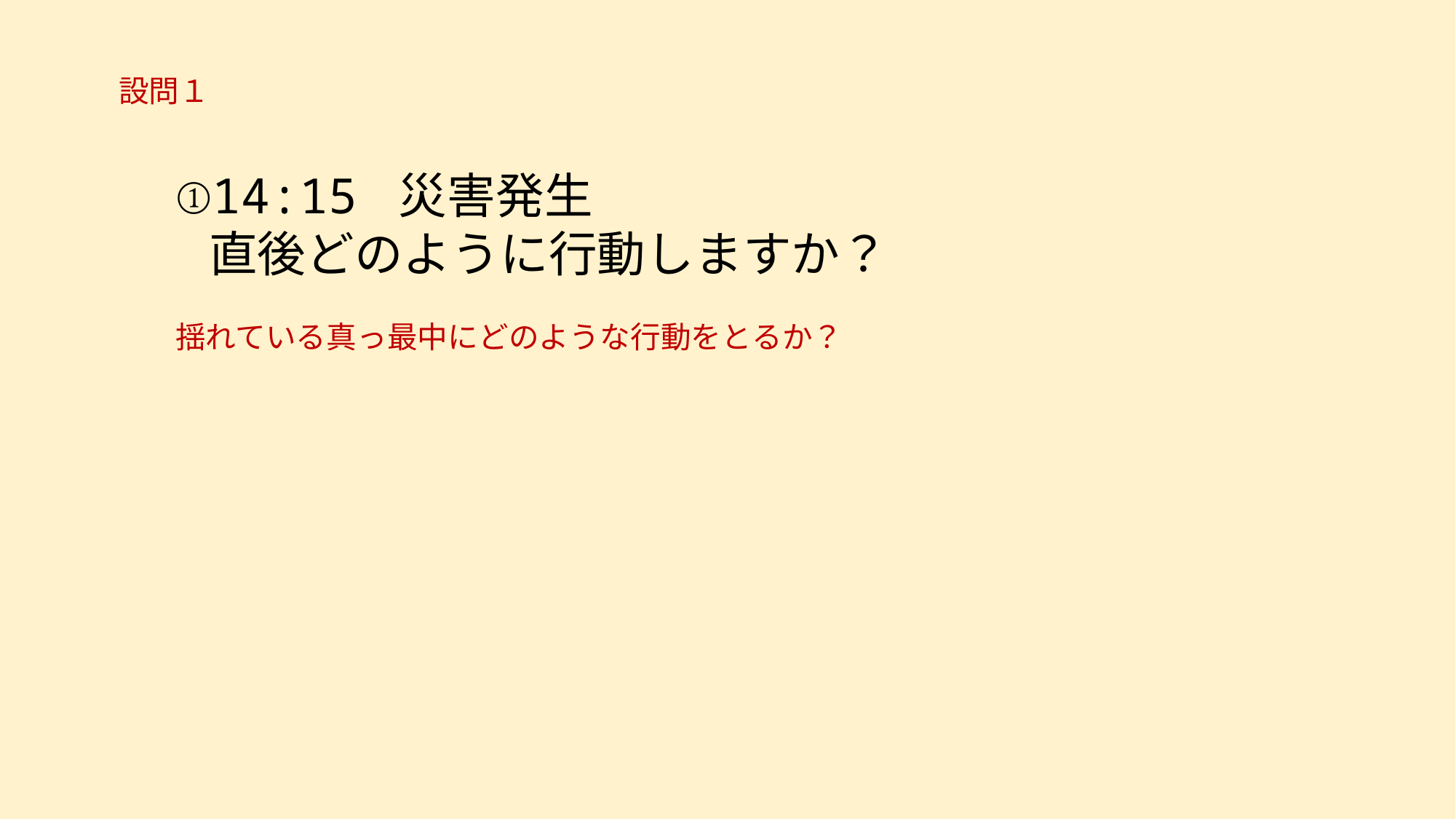

設問１
①14:15 災害発生
  直後どのように行動しますか？

揺れている真っ最中にどのような行動をとるか？